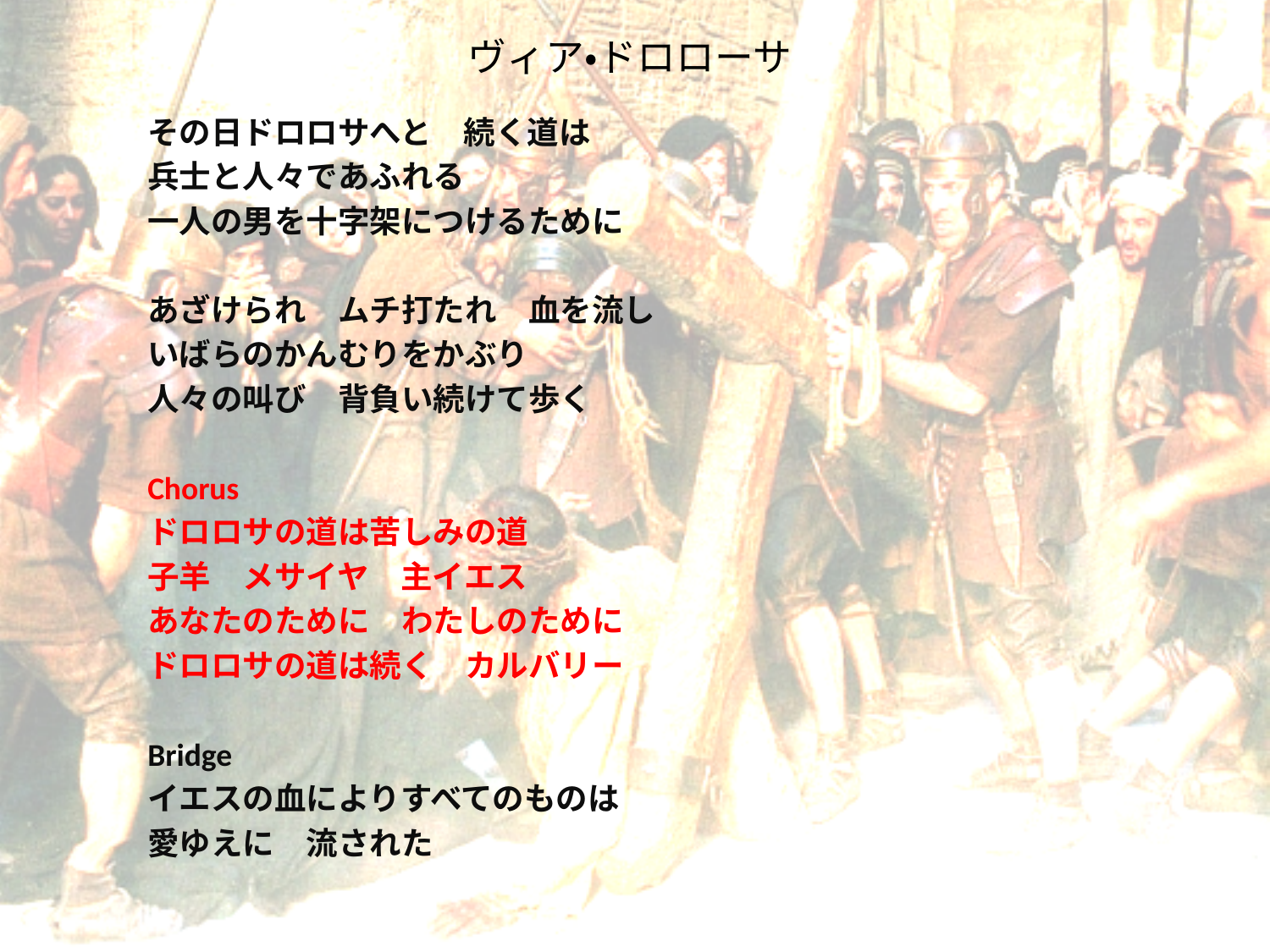

# ヴィア・ドロローサ
その日ドロロサへと　続く道は
兵士と人々であふれる
一人の男を十字架につけるために

あざけられ　ムチ打たれ　血を流し
いばらのかんむりをかぶり
人々の叫び　背負い続けて歩く

Chorus
ドロロサの道は苦しみの道
子羊　メサイヤ　主イエス
あなたのために　わたしのために
ドロロサの道は続く　カルバリー

Bridge
イエスの血によりすべてのものは
愛ゆえに　流された